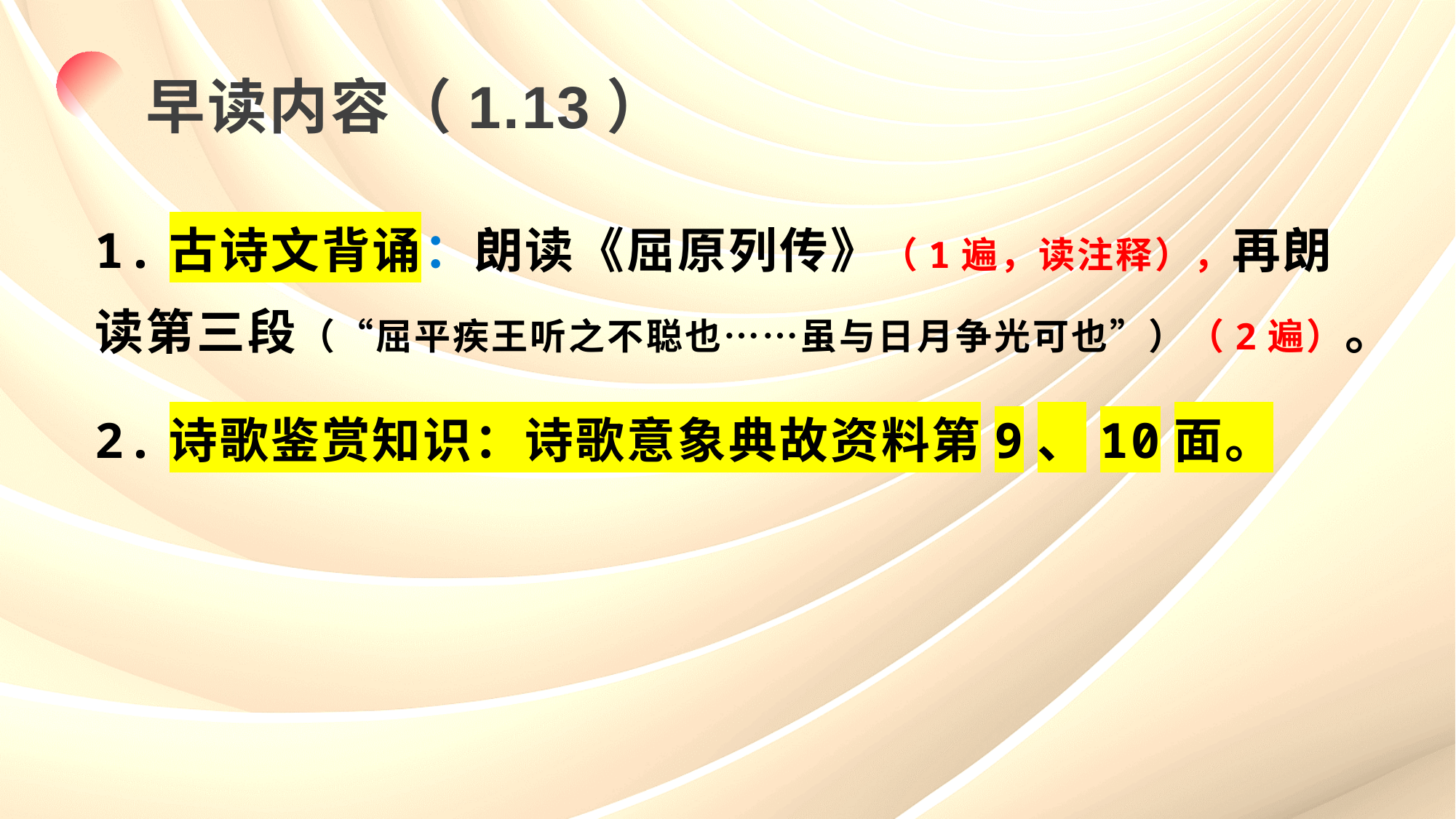

早读内容（1.13）
1.古诗文背诵：朗读《屈原列传》（1遍，读注释），再朗读第三段（“屈平疾王听之不聪也……虽与日月争光可也”）（2遍）。
2.诗歌鉴赏知识：诗歌意象典故资料第9、10面。